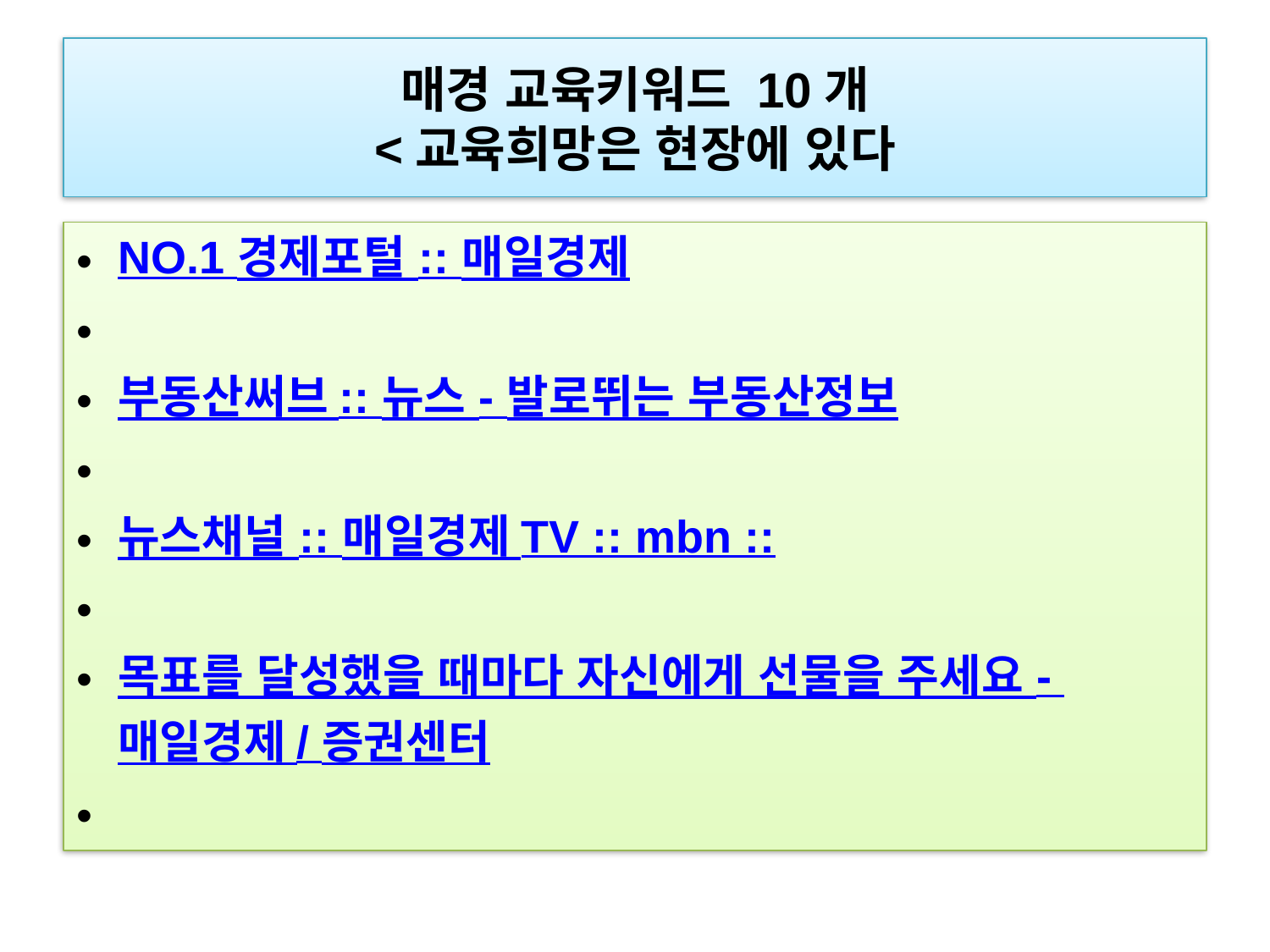

# 매경 교육키워드 10개 <교육희망은 현장에 있다
NO.1 경제포털 :: 매일경제

부동산써브 :: 뉴스 - 발로뛰는 부동산정보

뉴스채널 :: 매일경제 TV :: mbn ::

목표를 달성했을 때마다 자신에게 선물을 주세요 - 매일경제 / 증권센터